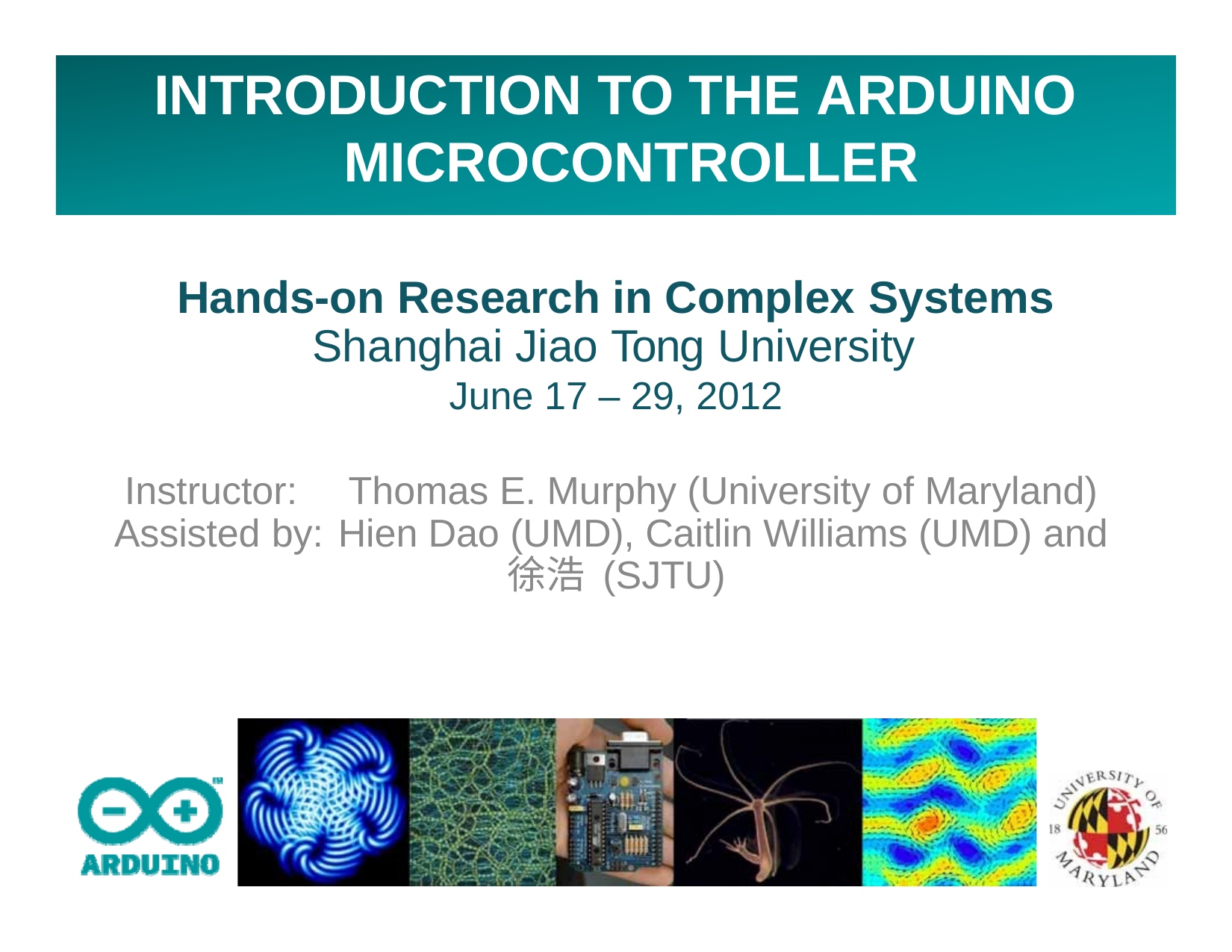

# INTRODUCTION TO THE ARDUINO  MICROCONTROLLER
Hands-on Research in Complex Systems
Shanghai Jiao Tong University
June 17 – 29, 2012

Instructor:	Thomas E. Murphy (University of Maryland)  Assisted by:	Hien Dao (UMD), Caitlin Williams (UMD) and  徐浩 (SJTU)